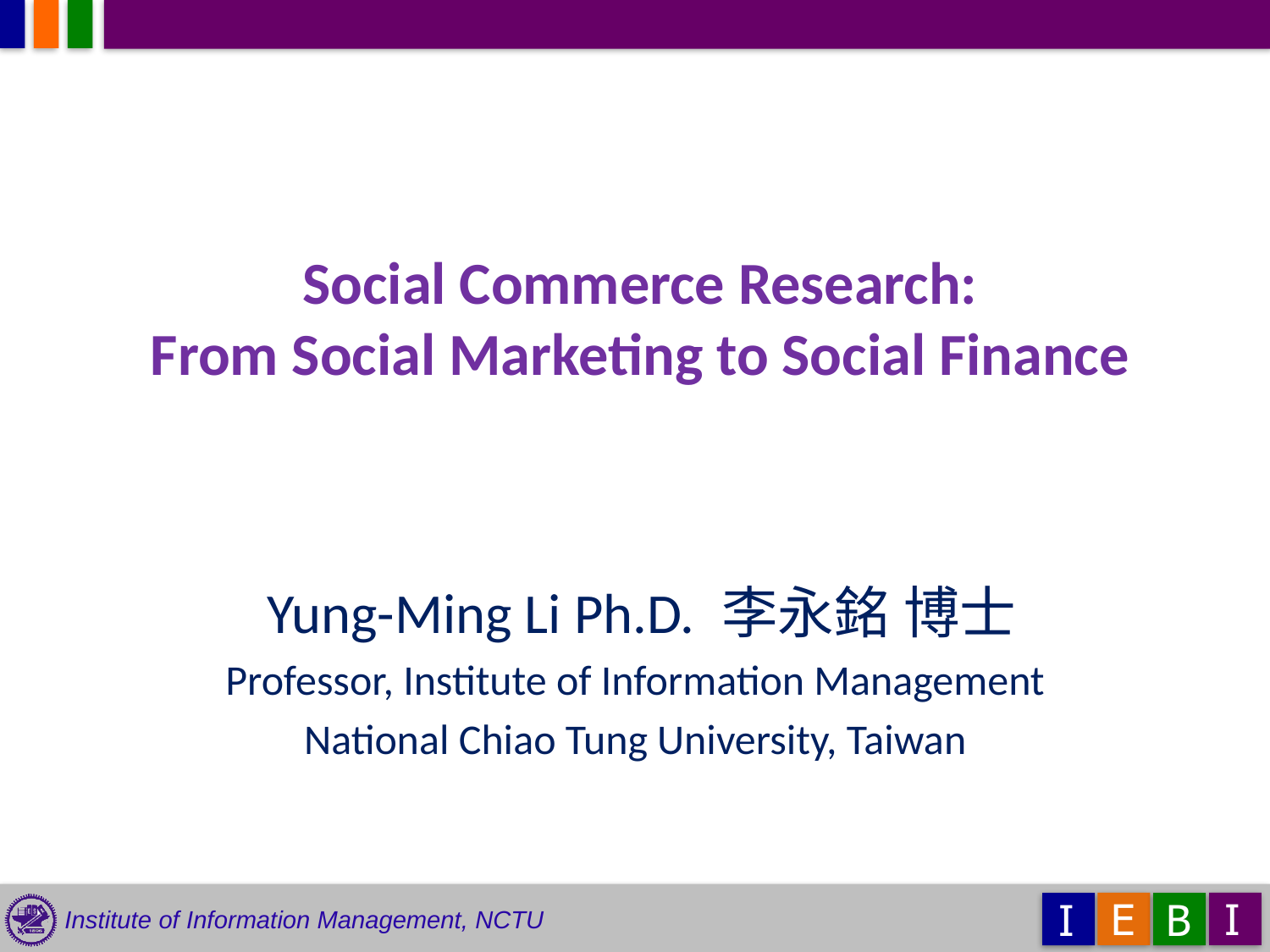

# Social Commerce Research: From Social Marketing to Social Finance
 Yung-Ming Li Ph.D. 李永銘 博士
Professor, Institute of Information Management
National Chiao Tung University, Taiwan